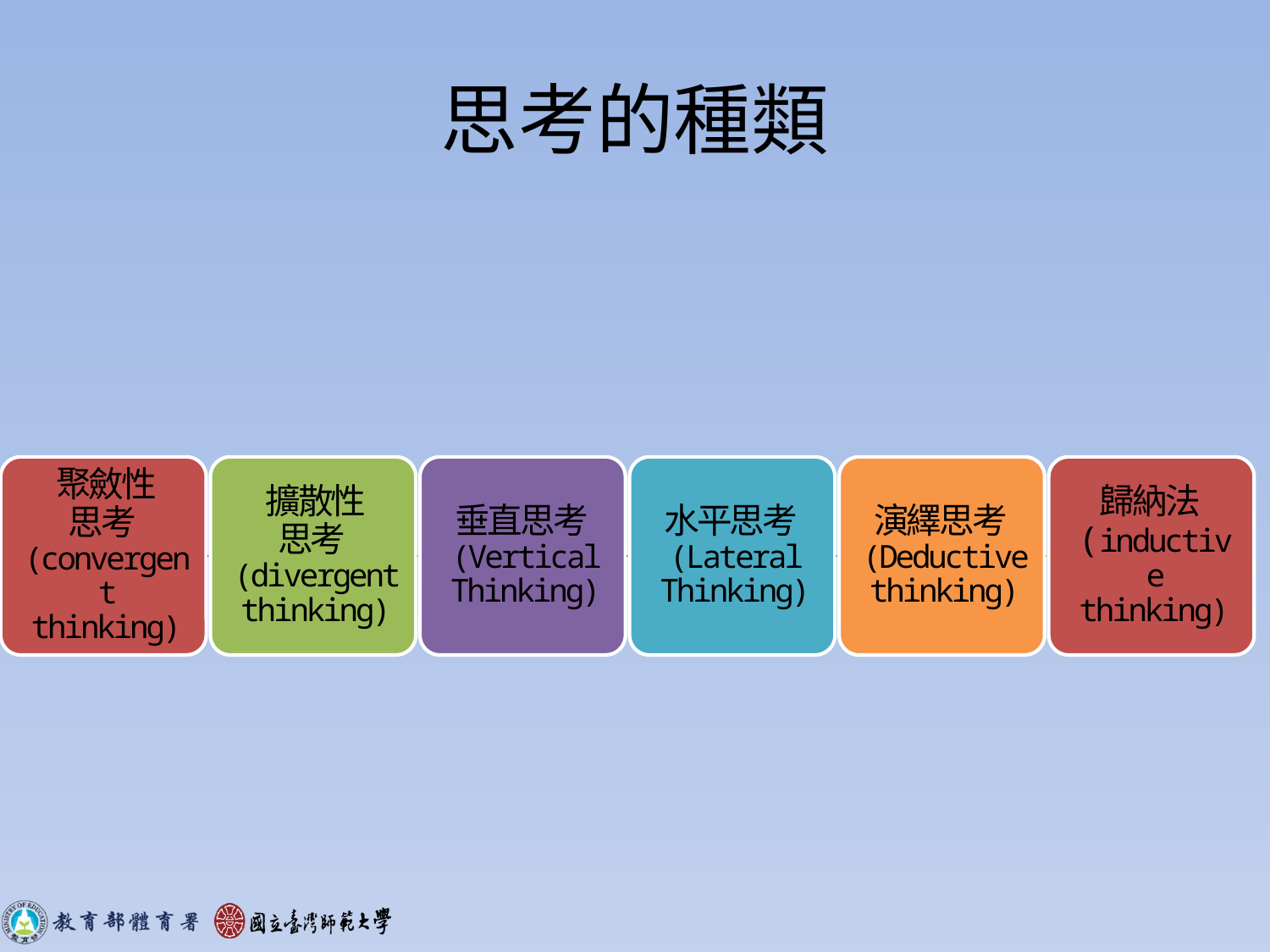

# 思考的種類
聚斂性
思考(convergent thinking)

擴散性
思考(divergent thinking)

垂直思考(Vertical Thinking)

水平思考(Lateral Thinking)

演繹思考(Deductive thinking)

歸納法(inductive thinking)